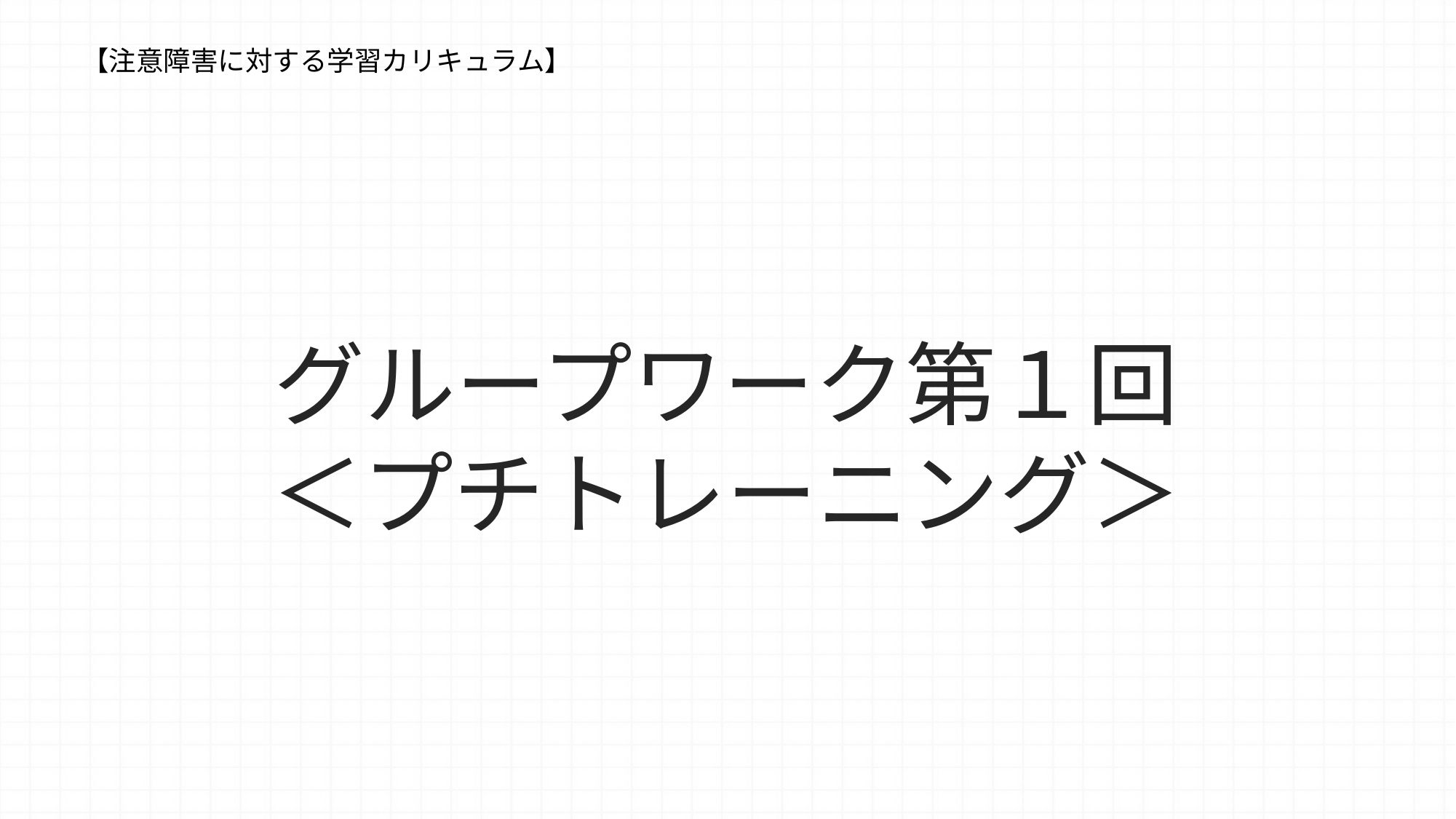

# グループワーク第１回 ＜プチトレーニング＞
【注意障害に対する学習カリキュラム】